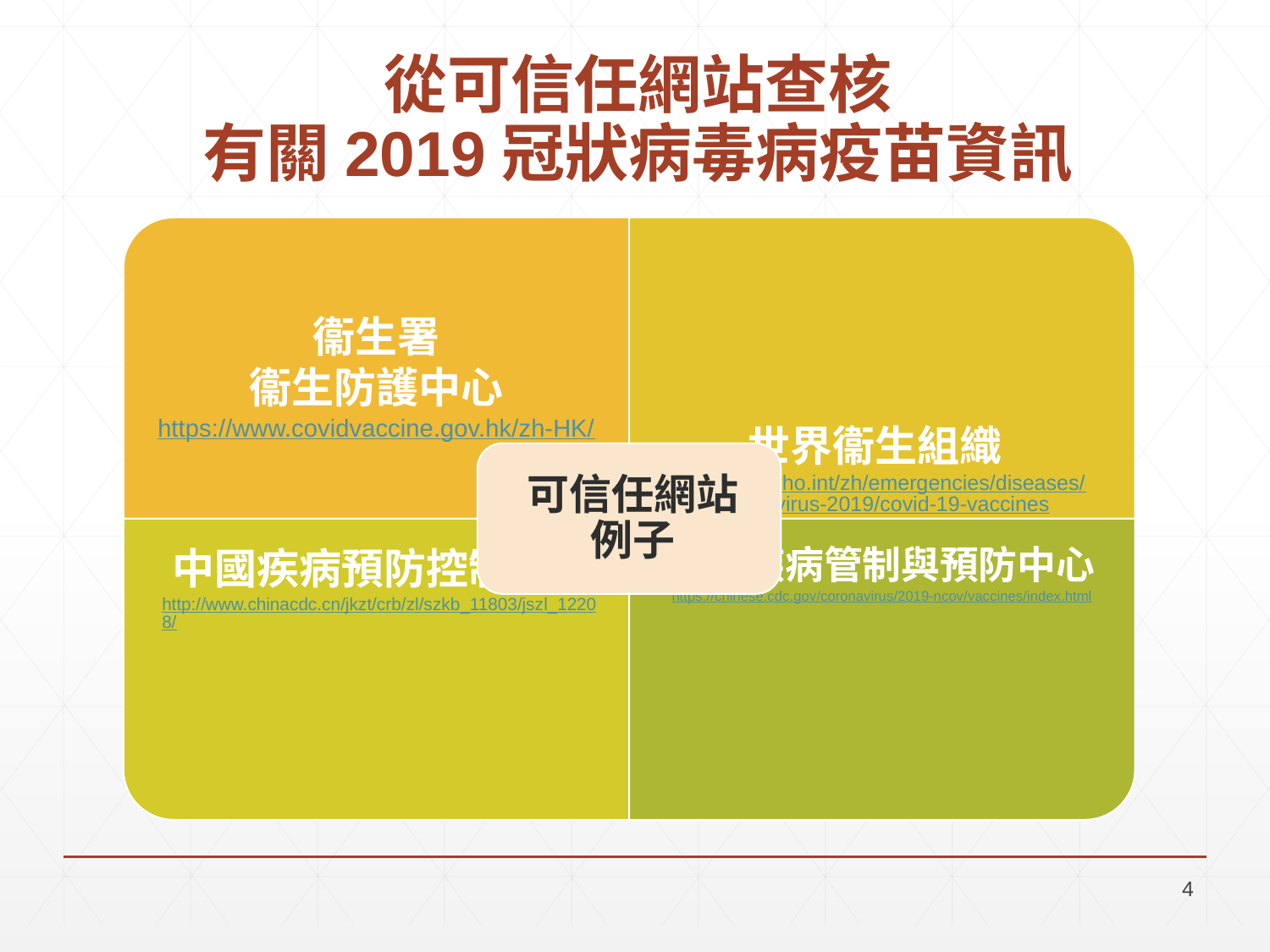

# 從可信任網站查核 有關2019冠狀病毒病疫苗資訊

衞生署
衞生防護中心
https://www.covidvaccine.gov.hk/zh-HK/

世界衞生組織
https://www.who.int/zh/emergencies/diseases/novel-coronavirus-2019/covid-19-vaccines
中國疾病預防控制中心
http://www.chinacdc.cn/jkzt/crb/zl/szkb_11803/jszl_12208/

美國疾病管制與預防中心
https://chinese.cdc.gov/coronavirus/2019-ncov/vaccines/index.html

可信任網站
例子
4